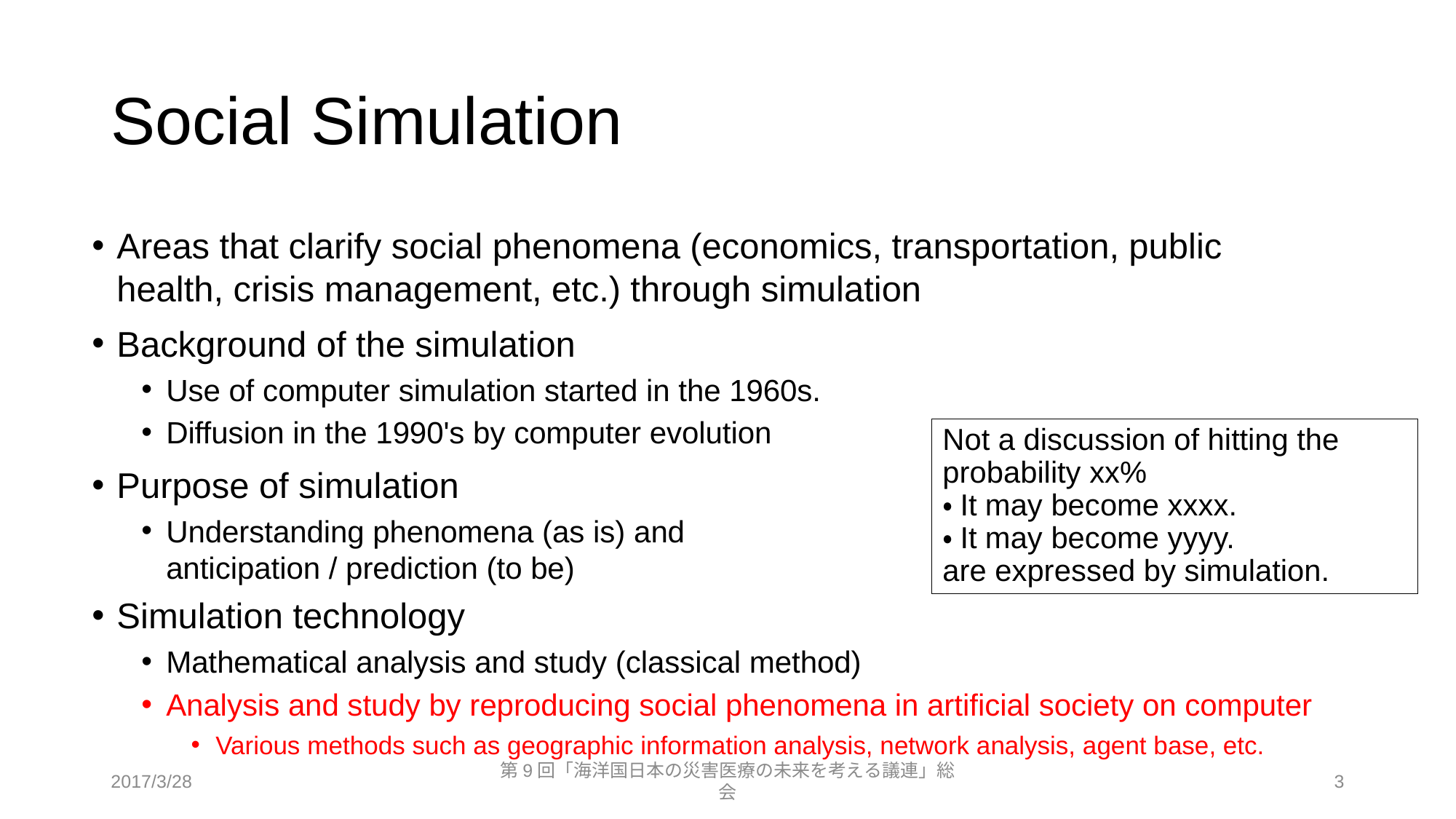

# Social Simulation
Areas that clarify social phenomena (economics, transportation, public health, crisis management, etc.) through simulation
Background of the simulation
Use of computer simulation started in the 1960s.
Diffusion in the 1990's by computer evolution
Purpose of simulation
Understanding phenomena (as is) and
anticipation / prediction (to be)
Simulation technology
Mathematical analysis and study (classical method)
Analysis and study by reproducing social phenomena in artificial society on computer
Various methods such as geographic information analysis, network analysis, agent base, etc.
Not a discussion of hitting the probability xx%
・It may become xxxx.
・It may become yyyy.
are expressed by simulation.
2017/3/28
第9回「海洋国日本の災害医療の未来を考える議連」総会
3